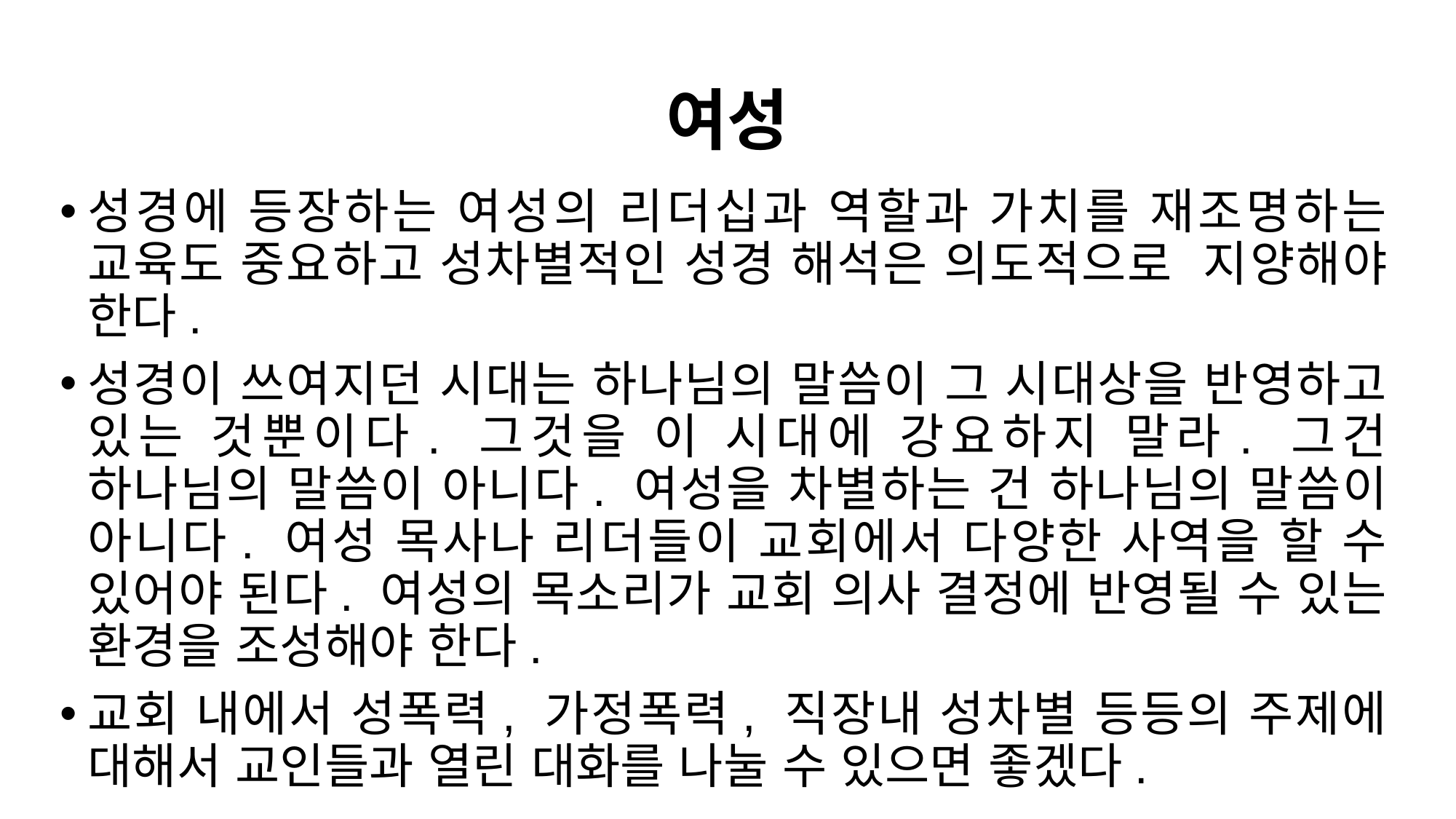

# 여성
성경에 등장하는 여성의 리더십과 역할과 가치를 재조명하는 교육도 중요하고 성차별적인 성경 해석은 의도적으로  지양해야 한다.
성경이 쓰여지던 시대는 하나님의 말씀이 그 시대상을 반영하고 있는 것뿐이다. 그것을 이 시대에 강요하지 말라. 그건 하나님의 말씀이 아니다. 여성을 차별하는 건 하나님의 말씀이 아니다. 여성 목사나 리더들이 교회에서 다양한 사역을 할 수 있어야 된다. 여성의 목소리가 교회 의사 결정에 반영될 수 있는 환경을 조성해야 한다.
교회 내에서 성폭력, 가정폭력, 직장내 성차별 등등의 주제에 대해서 교인들과 열린 대화를 나눌 수 있으면 좋겠다.